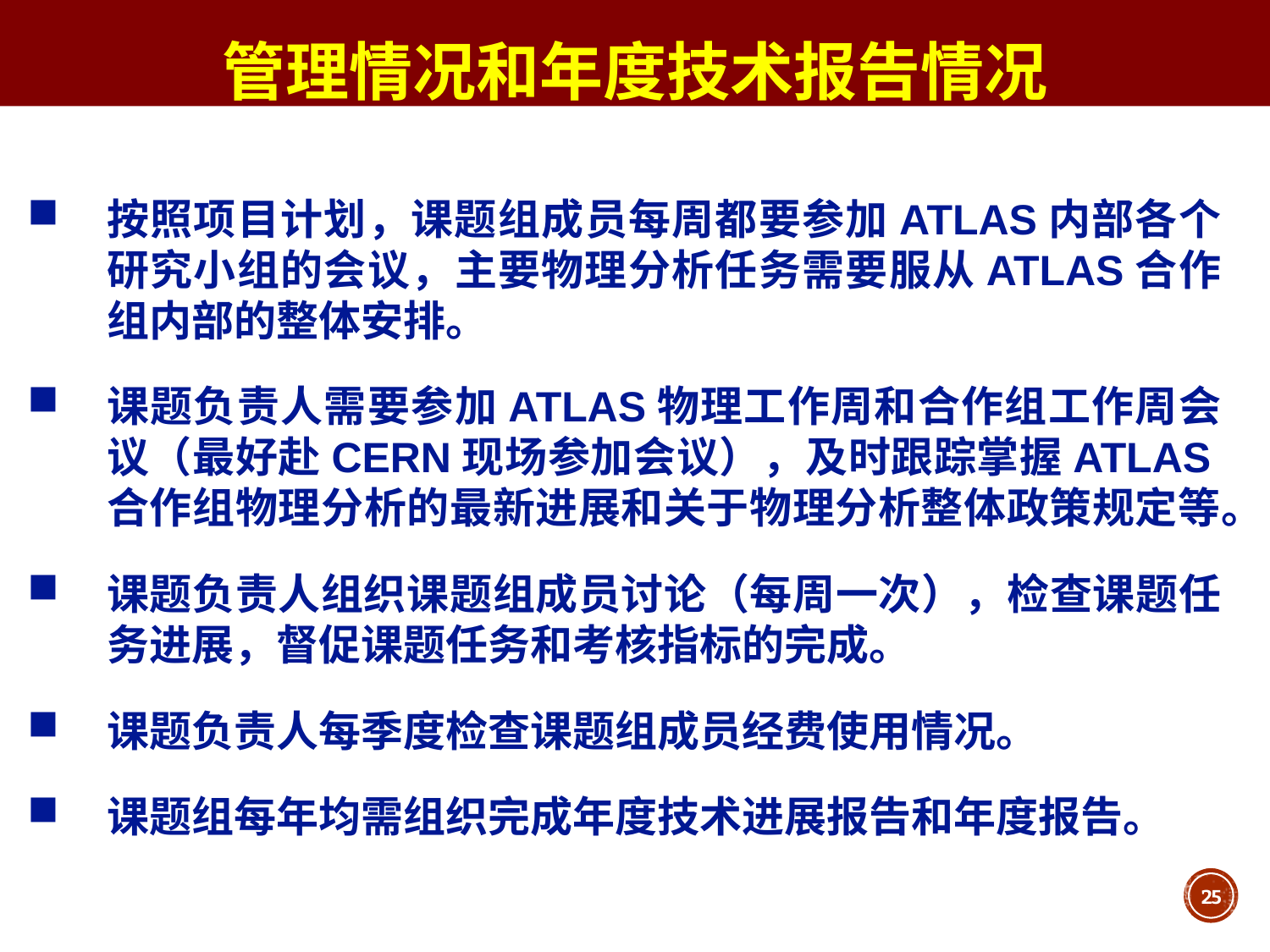

管理情况和年度技术报告情况
按照项目计划，课题组成员每周都要参加ATLAS内部各个研究小组的会议，主要物理分析任务需要服从ATLAS合作组内部的整体安排。
课题负责人需要参加ATLAS物理工作周和合作组工作周会议（最好赴CERN现场参加会议），及时跟踪掌握ATLAS合作组物理分析的最新进展和关于物理分析整体政策规定等。
课题负责人组织课题组成员讨论（每周一次），检查课题任务进展，督促课题任务和考核指标的完成。
课题负责人每季度检查课题组成员经费使用情况。
课题组每年均需组织完成年度技术进展报告和年度报告。

25